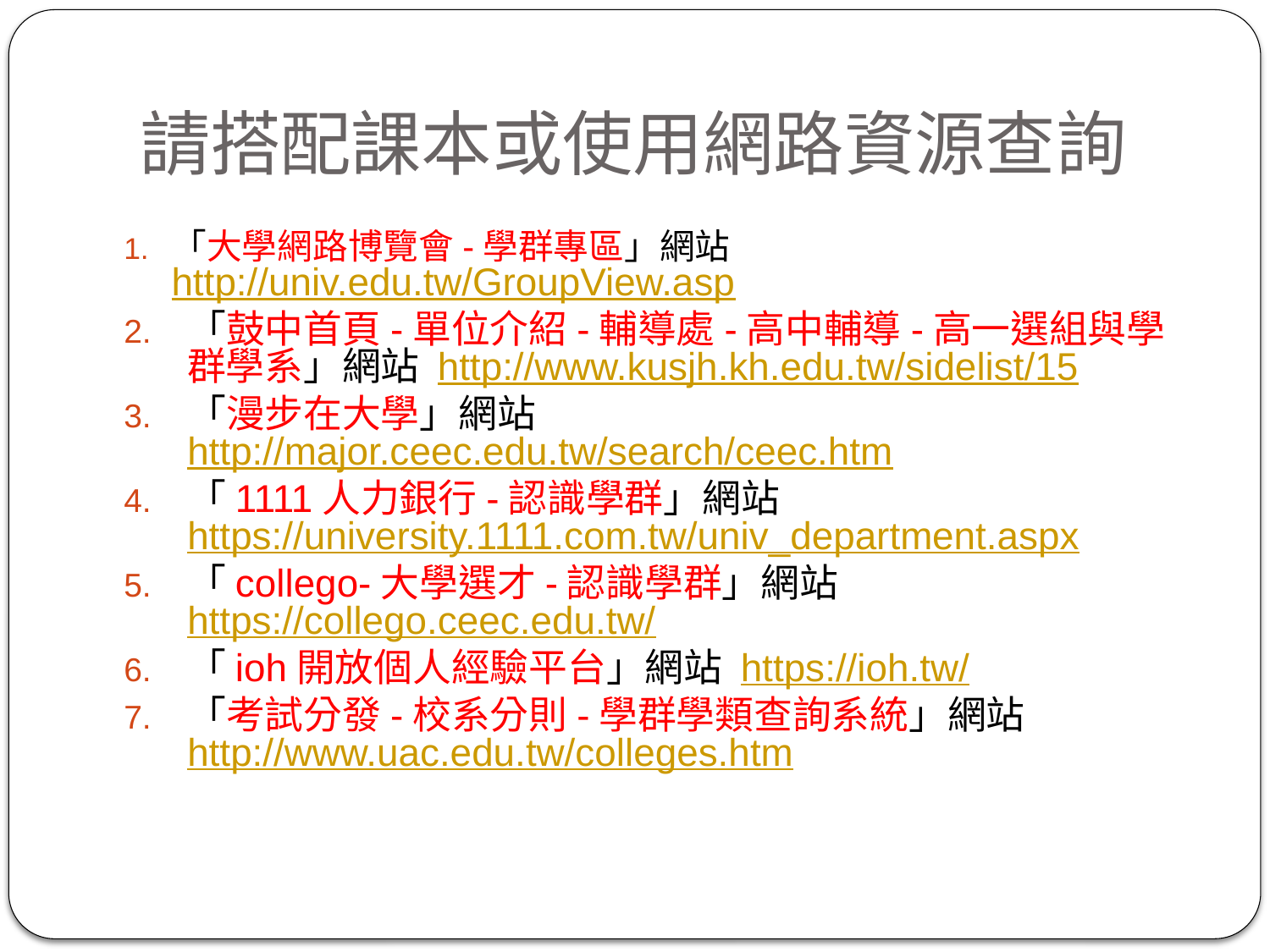

# 請搭配課本或使用網路資源查詢
「大學網路博覽會-學群專區」網站 http://univ.edu.tw/GroupView.asp
「鼓中首頁-單位介紹-輔導處-高中輔導-高一選組與學群學系」網站 http://www.kusjh.kh.edu.tw/sidelist/15
「漫步在大學」網站 http://major.ceec.edu.tw/search/ceec.htm
「1111人力銀行-認識學群」網站 https://university.1111.com.tw/univ_department.aspx
「collego-大學選才-認識學群」網站 https://collego.ceec.edu.tw/
「ioh開放個人經驗平台」網站 https://ioh.tw/
「考試分發-校系分則-學群學類查詢系統」網站 http://www.uac.edu.tw/colleges.htm